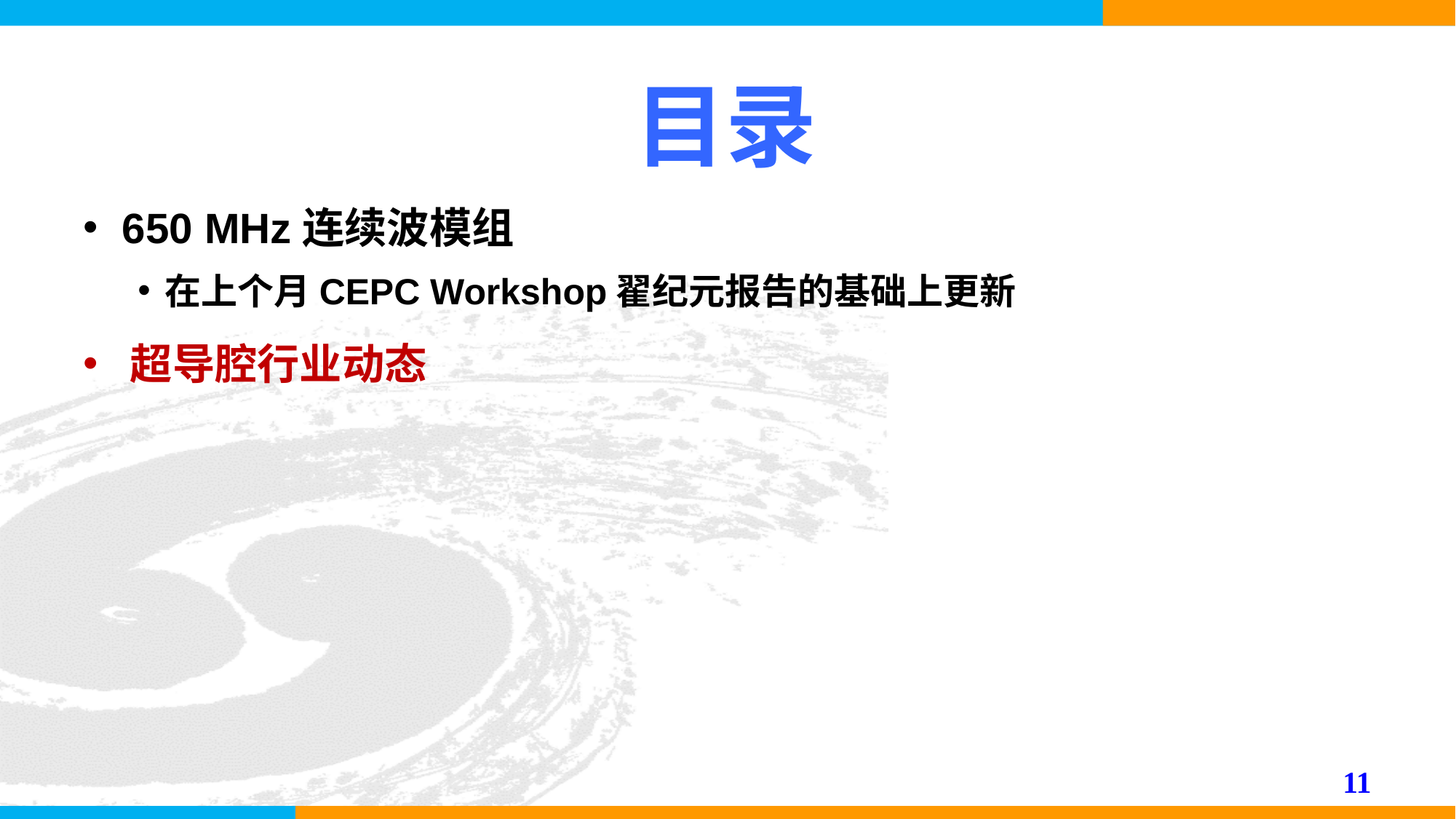

# 目录
 650 MHz连续波模组
在上个月CEPC Workshop翟纪元报告的基础上更新
 超导腔行业动态
11